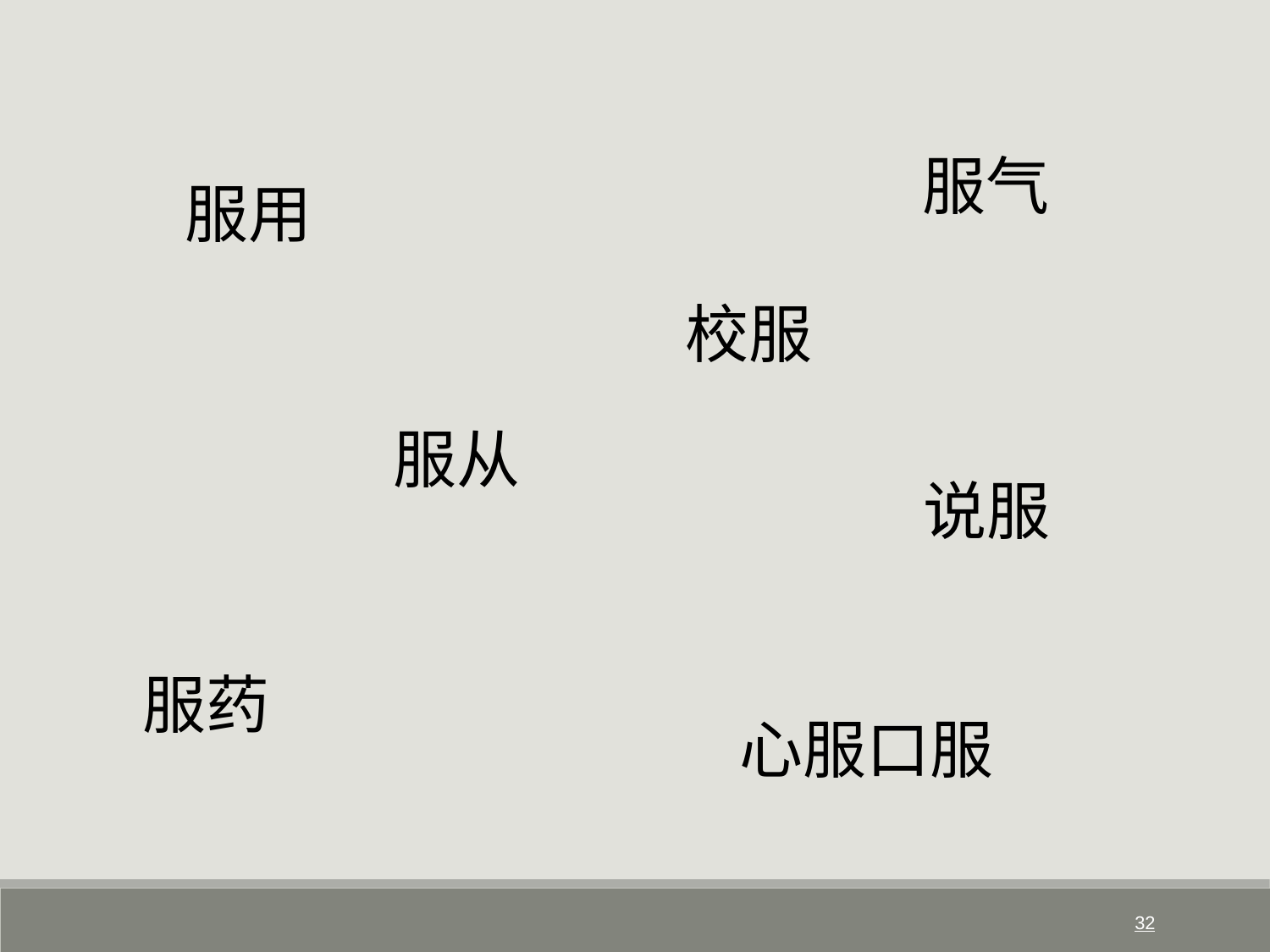

服气
服用
校服
服从
说服
服药
心服口服
32